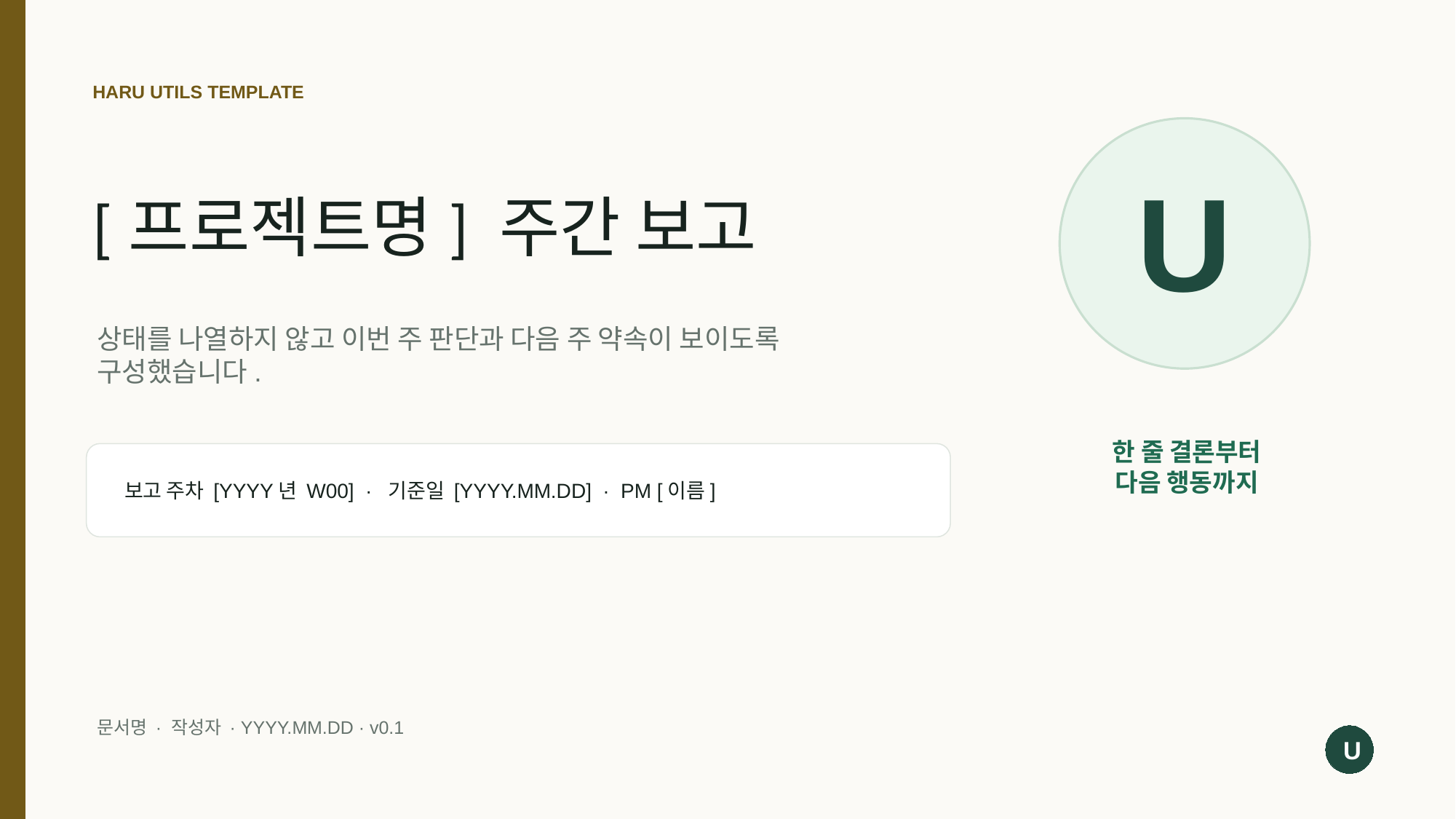

HARU UTILS TEMPLATE

U
# [프로젝트명] 주간 보고
상태를 나열하지 않고 이번 주 판단과 다음 주 약속이 보이도록 구성했습니다.
한 줄 결론부터
다음 행동까지

보고 주차 [YYYY년 W00]  ·  기준일 [YYYY.MM.DD]  ·  PM [이름]
문서명 · 작성자 · YYYY.MM.DD · v0.1
U